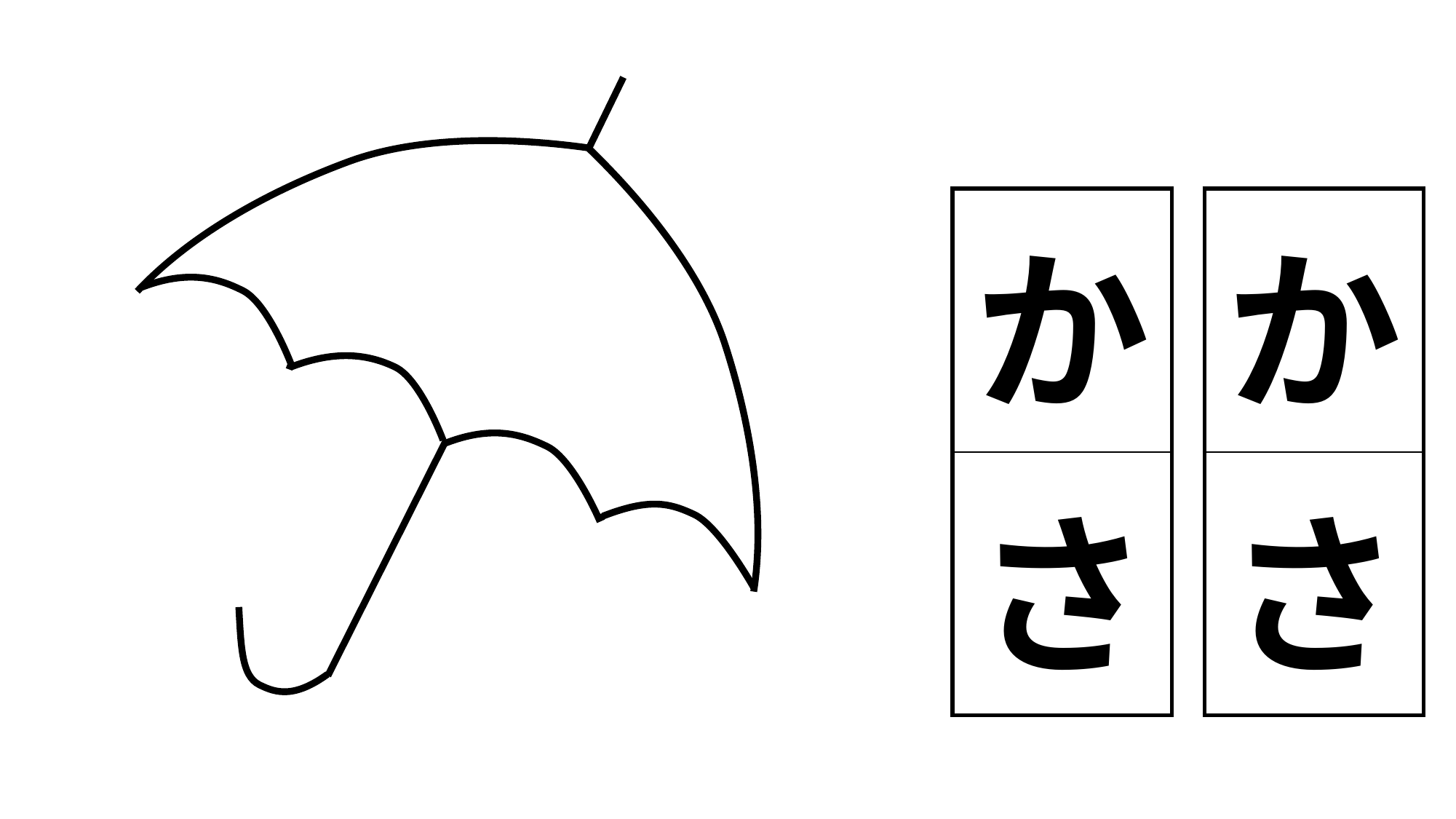

| か |
| --- |
| さ |
| か |
| --- |
| さ |